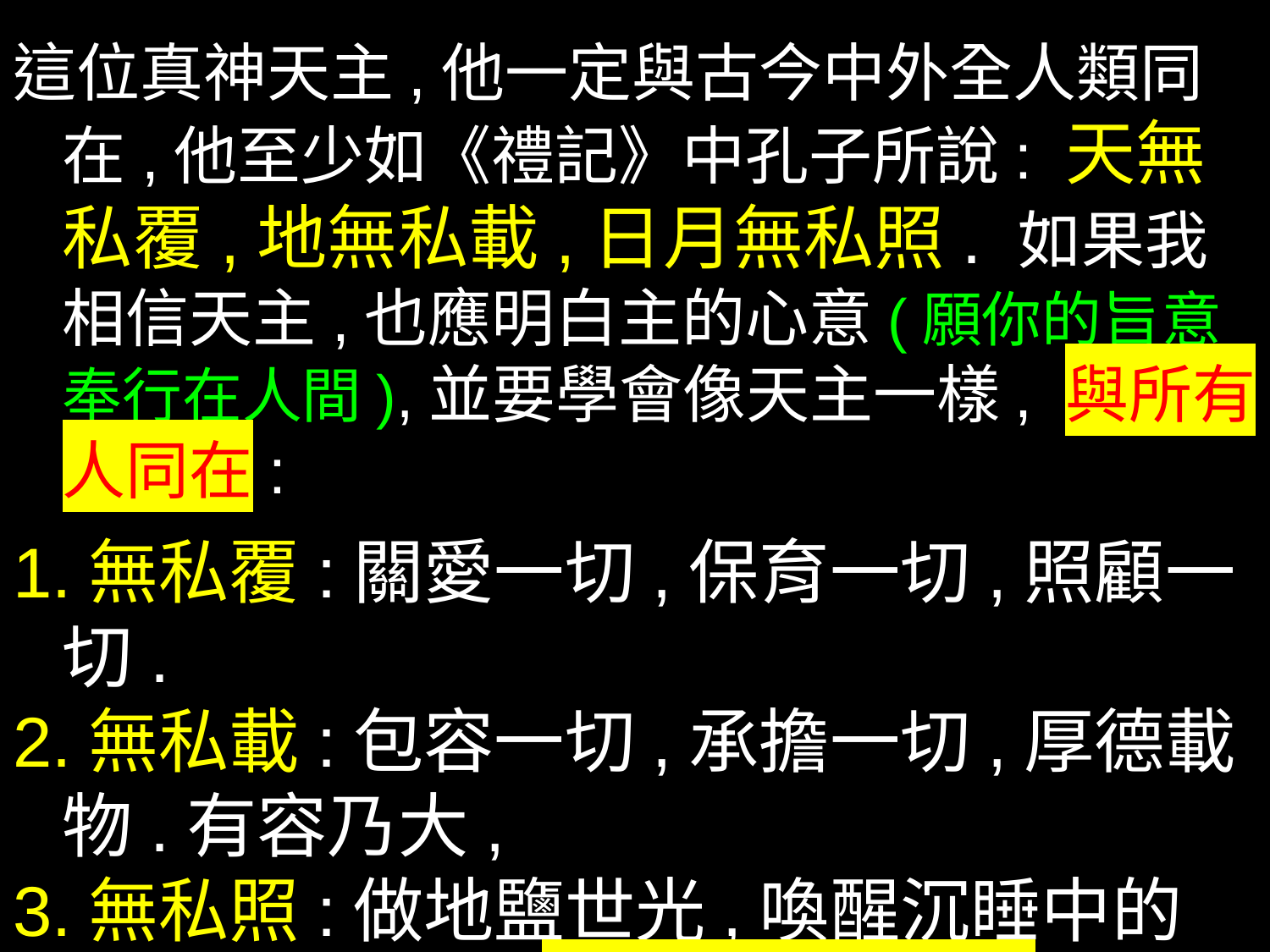

這位真神天主,他一定與古今中外全人類同在,他至少如《禮記》中孔子所說: 天無私覆,地無私載,日月無私照. 如果我相信天主,也應明白主的心意(願你的旨意奉行在人間),並要學會像天主一樣, 與所有人同在:
1.無私覆:關愛一切,保育一切,照顧一切.
2.無私載:包容一切,承擔一切,厚德載物.有容乃大,
3.無私照:做地鹽世光,喚醒沉睡中的人;福傳天下; 雄雞一聲天下白.